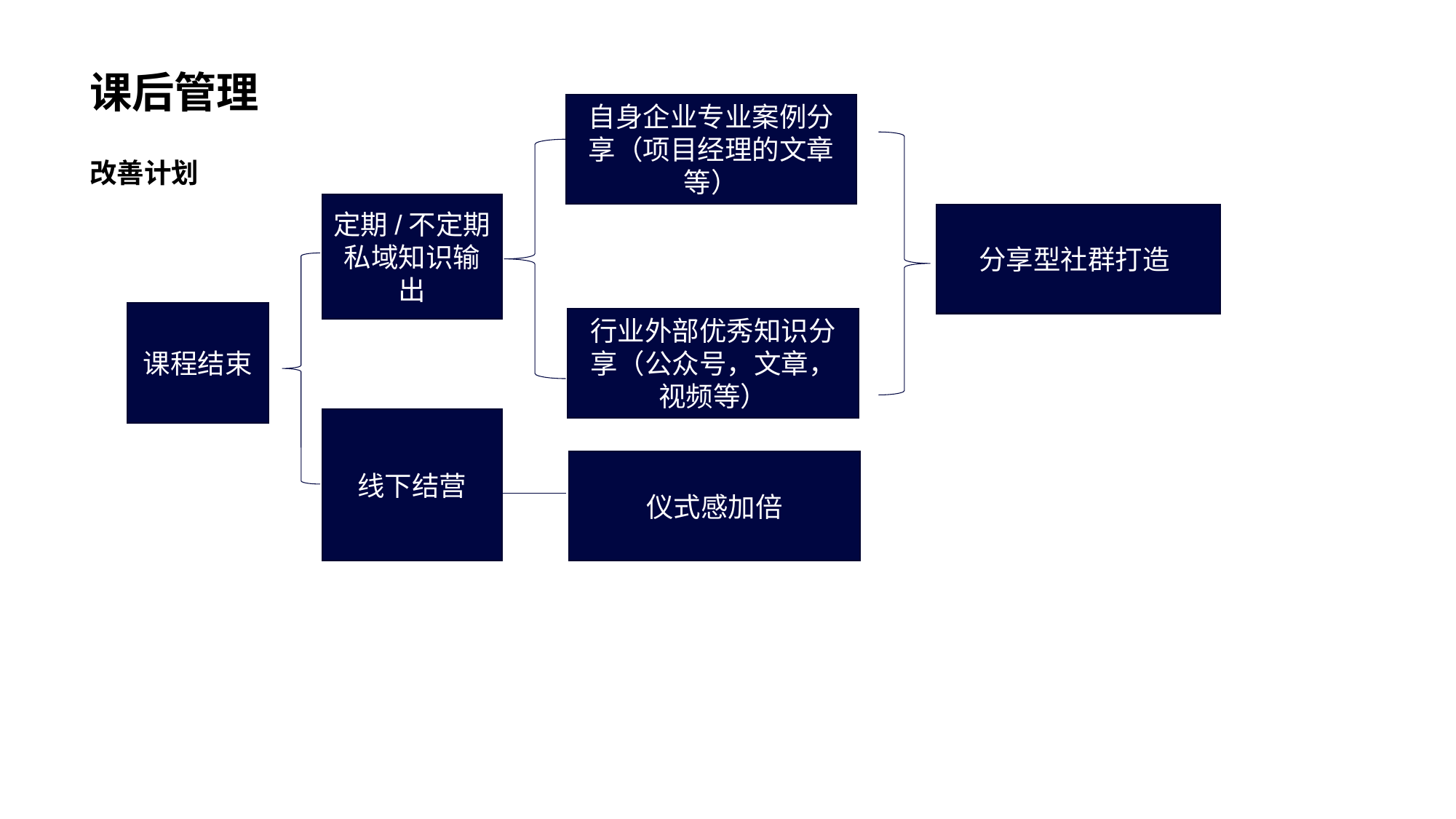

课后管理
自身企业专业案例分享（项目经理的文章等）

改善计划
定期/不定期私域知识输出
    分享型社群打造

课程结束
行业外部优秀知识分享（公众号，文章，视频等）
线下结营
仪式感加倍